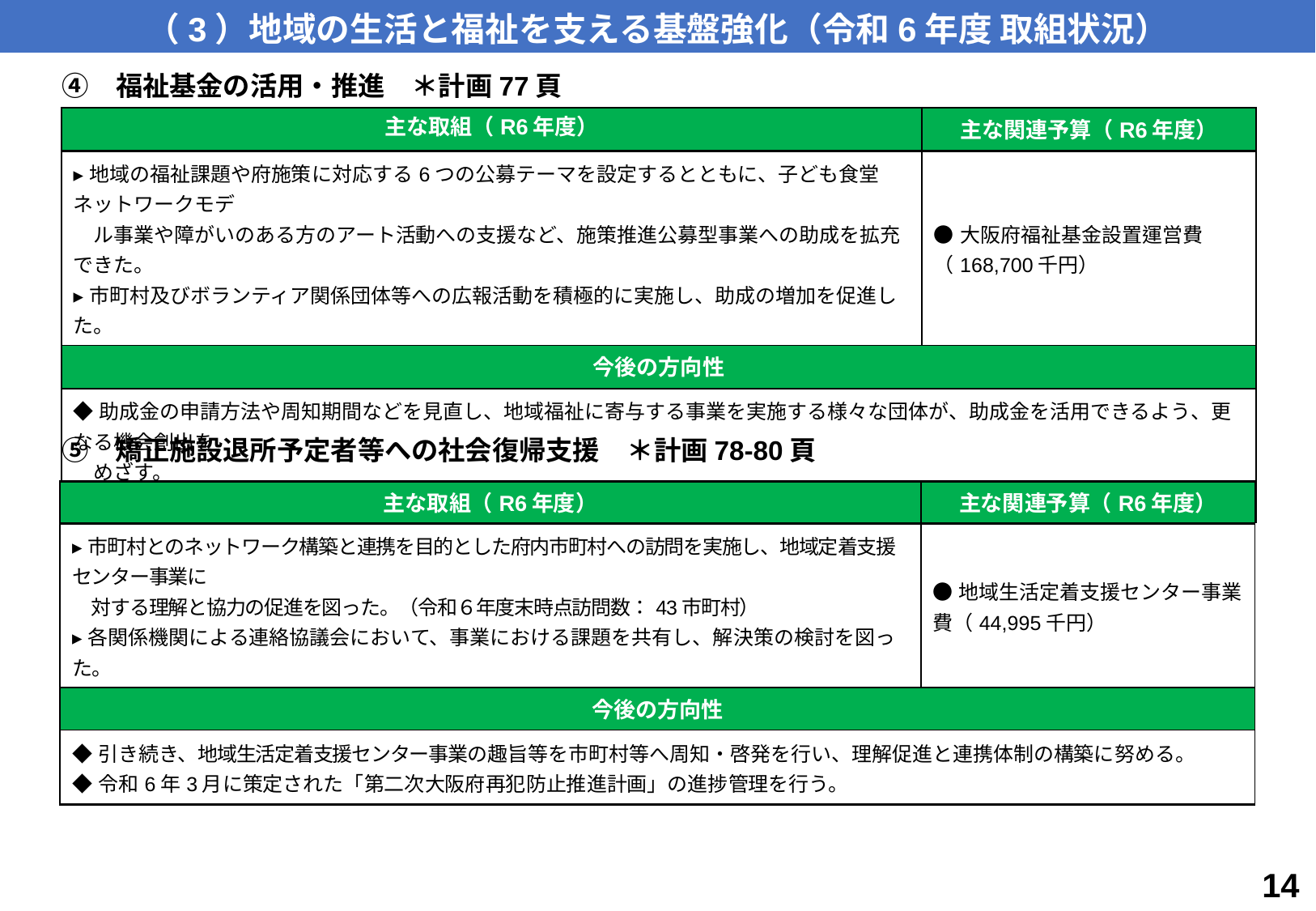

（3）地域の生活と福祉を支える基盤強化（令和6年度 取組状況）
　④　福祉基金の活用・推進　＊計画77頁
| 主な取組（R6年度） | 主な関連予算（R6年度） |
| --- | --- |
| ▸地域の福祉課題や府施策に対応する6つの公募テーマを設定するとともに、子ども食堂ネットワークモデ 　ル事業や障がいのある方のアート活動への支援など、施策推進公募型事業への助成を拡充できた。 ▸市町村及びボランティア関係団体等への広報活動を積極的に実施し、助成の増加を促進した。 | ●大阪府福祉基金設置運営費（168,700千円） |
| 今後の方向性 |  |
| ◆助成金の申請方法や周知期間などを見直し、地域福祉に寄与する事業を実施する様々な団体が、助成金を活用できるよう、更なる機会創出を 　めざす。 ◆助成金の事業評価を行い、その評価結果を公表し、広報することにより事業成果の見える化を進める。 |  |
　⑤　矯正施設退所予定者等への社会復帰支援　＊計画78-80頁
| 主な取組（R6年度） | 主な関連予算（R6年度） |
| --- | --- |
| ▸市町村とのネットワーク構築と連携を目的とした府内市町村への訪問を実施し、地域定着支援センター事業に 　対する理解と協力の促進を図った。（令和６年度末時点訪問数：43市町村） ▸各関係機関による連絡協議会において、事業における課題を共有し、解決策の検討を図った。 | ●地域生活定着支援センター事業費（44,995千円） |
| 今後の方向性 |  |
| ◆引き続き、地域生活定着支援センター事業の趣旨等を市町村等へ周知・啓発を行い、理解促進と連携体制の構築に努める。 ◆令和6年3月に策定された「第二次大阪府再犯防止推進計画」の進捗管理を行う。 |  |
14